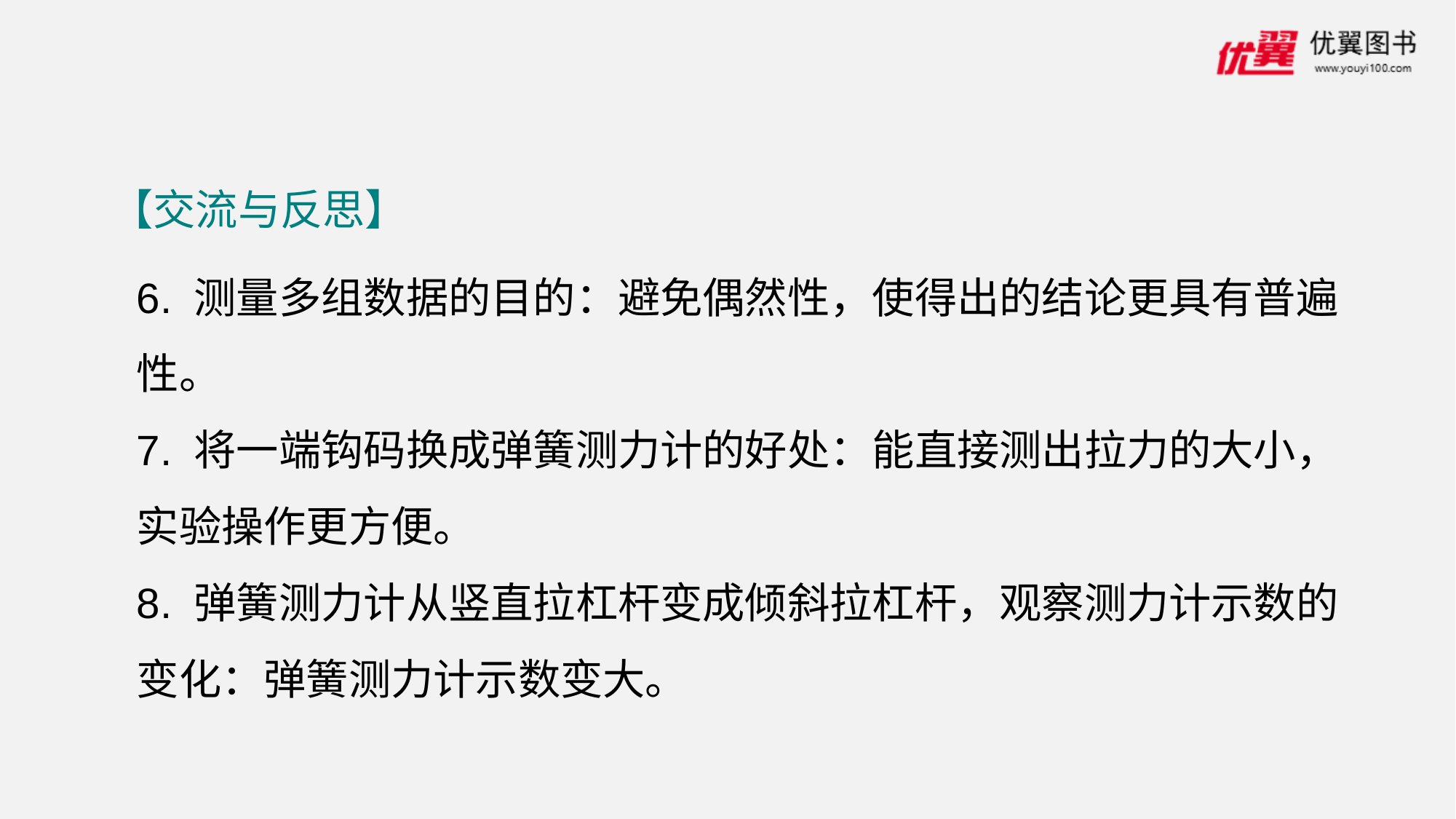

【交流与反思】
6. 测量多组数据的目的：避免偶然性，使得出的结论更具有普遍性。
7. 将一端钩码换成弹簧测力计的好处：能直接测出拉力的大小，实验操作更方便。
8. 弹簧测力计从竖直拉杠杆变成倾斜拉杠杆，观察测力计示数的变化：弹簧测力计示数变大。